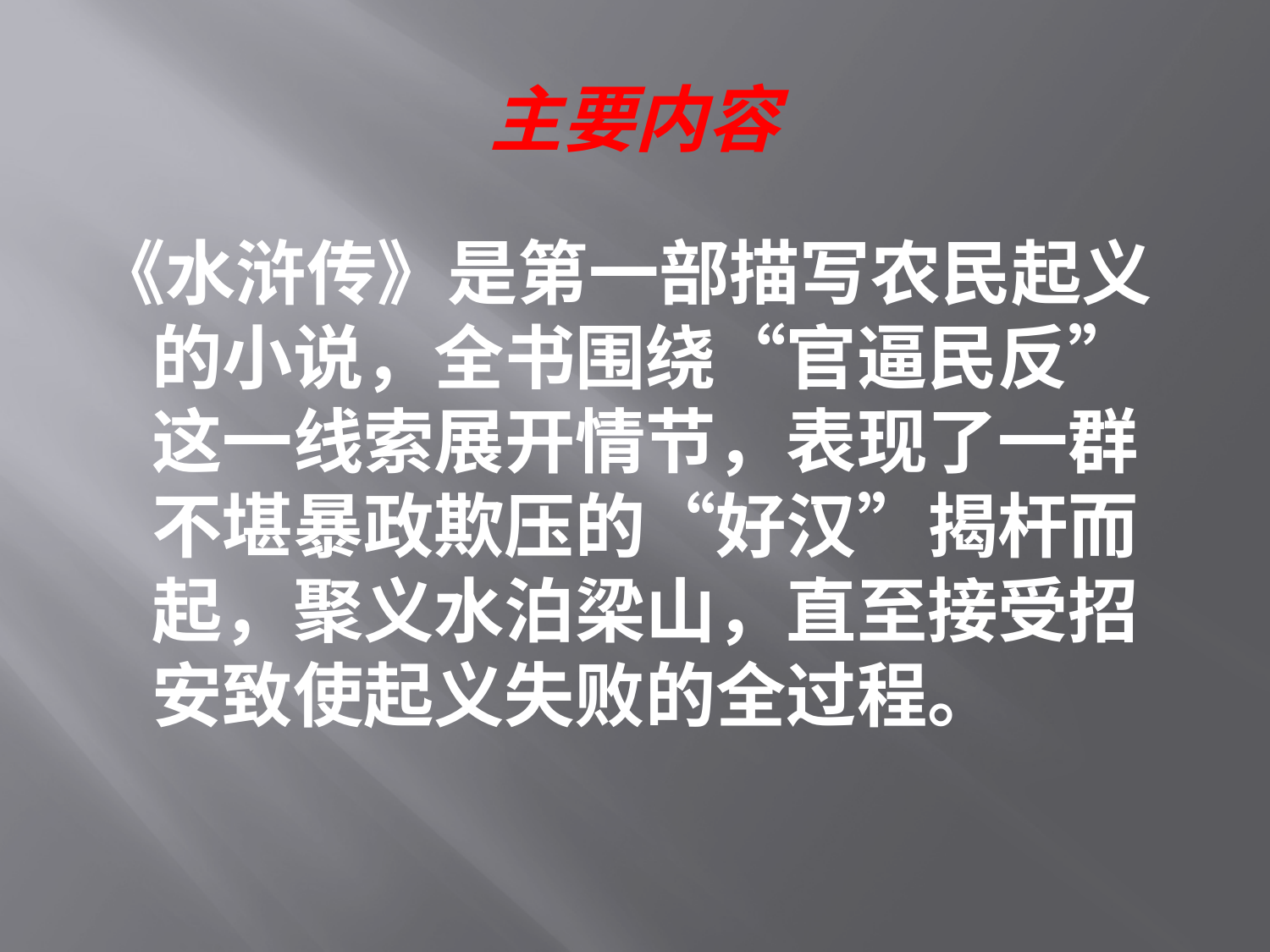

# 主要内容
《水浒传》是第一部描写农民起义的小说，全书围绕“官逼民反”这一线索展开情节，表现了一群不堪暴政欺压的“好汉”揭杆而起，聚义水泊梁山，直至接受招安致使起义失败的全过程。